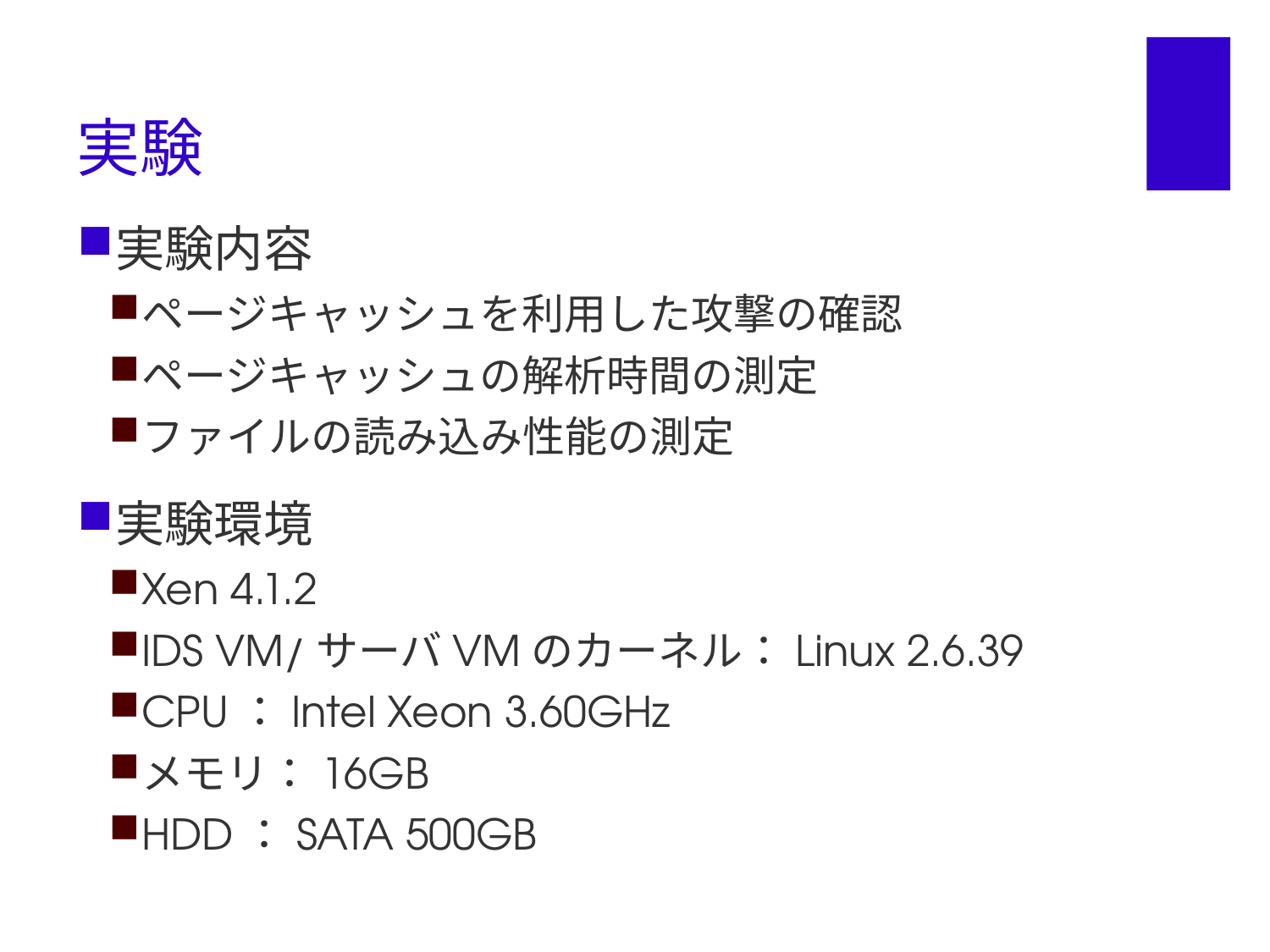

# 実験
実験内容
ページキャッシュを利用した攻撃の確認
ページキャッシュの解析時間の測定
ファイルの読み込み性能の測定
実験環境
Xen 4.1.2
IDS VM/サーバVMのカーネル：Linux 2.6.39
CPU：Intel Xeon 3.60GHz
メモリ：16GB
HDD：SATA 500GB